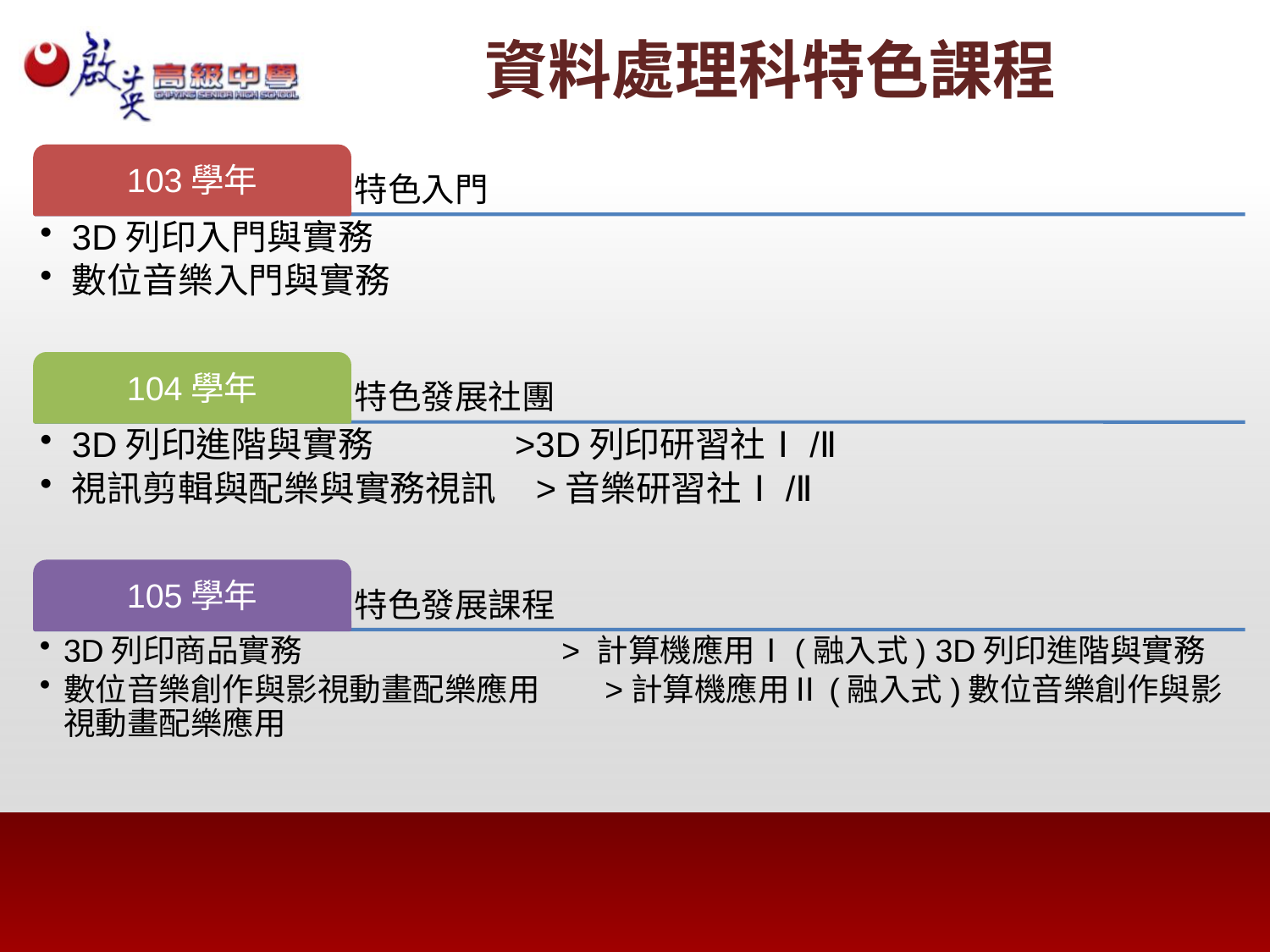

# 資料處理科特色課程
特色入門
103學年
3D列印入門與實務
數位音樂入門與實務
特色發展社團
104學年
3D列印進階與實務                 >3D列印研習社Ⅰ/Ⅱ
視訊剪輯與配樂與實務視訊    >音樂研習社Ⅰ/Ⅱ
特色發展課程
105學年
3D列印商品實務                                   > 計算機應用Ⅰ(融入式) 3D列印進階與實務
數位音樂創作與影視動畫配樂應用        >計算機應用Ⅱ(融入式)數位音樂創作與影視動畫配樂應用